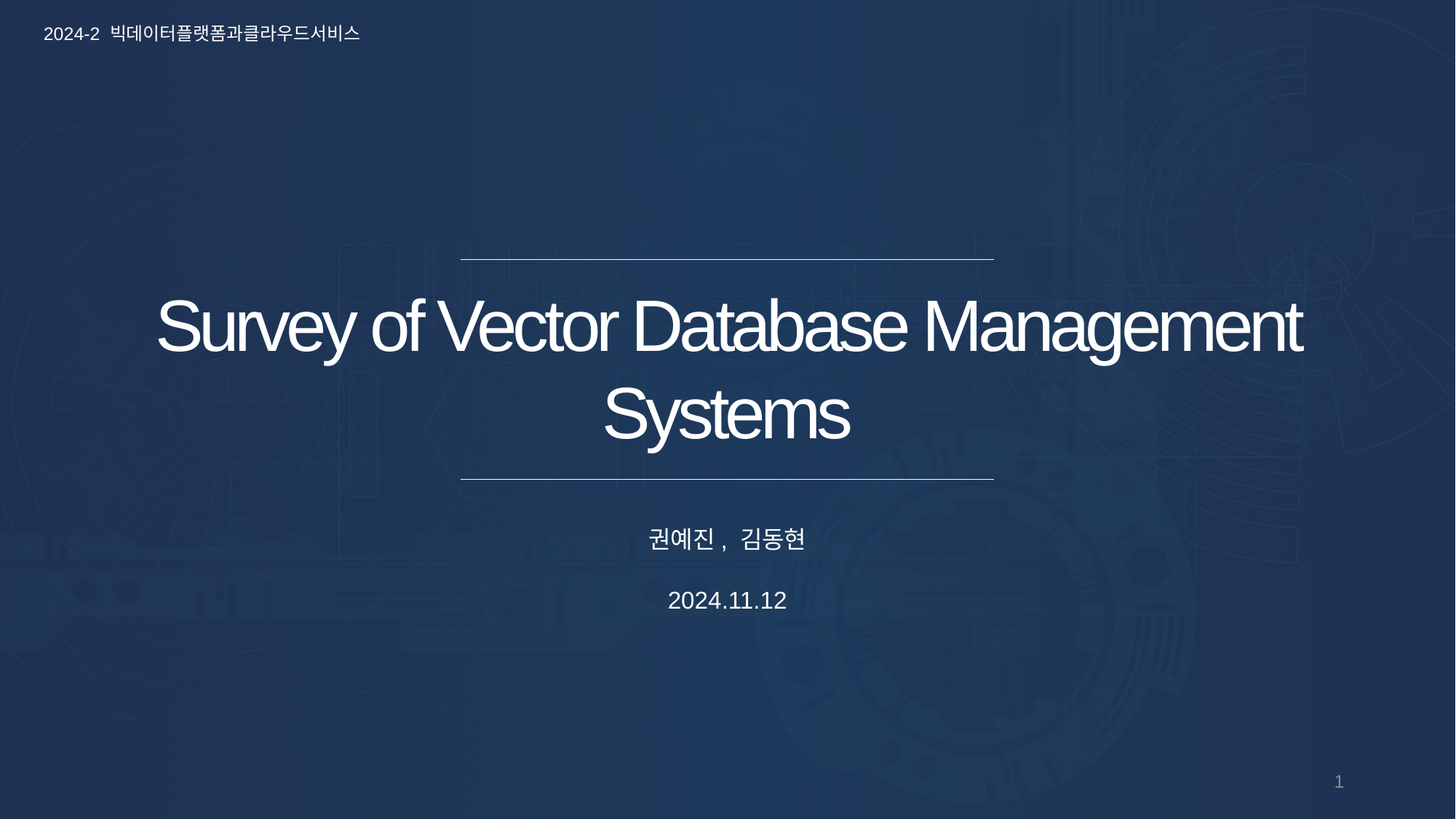

2024-2 빅데이터플랫폼과클라우드서비스
Survey of Vector Database Management Systems
권예진, 김동현
2024.11.12
1